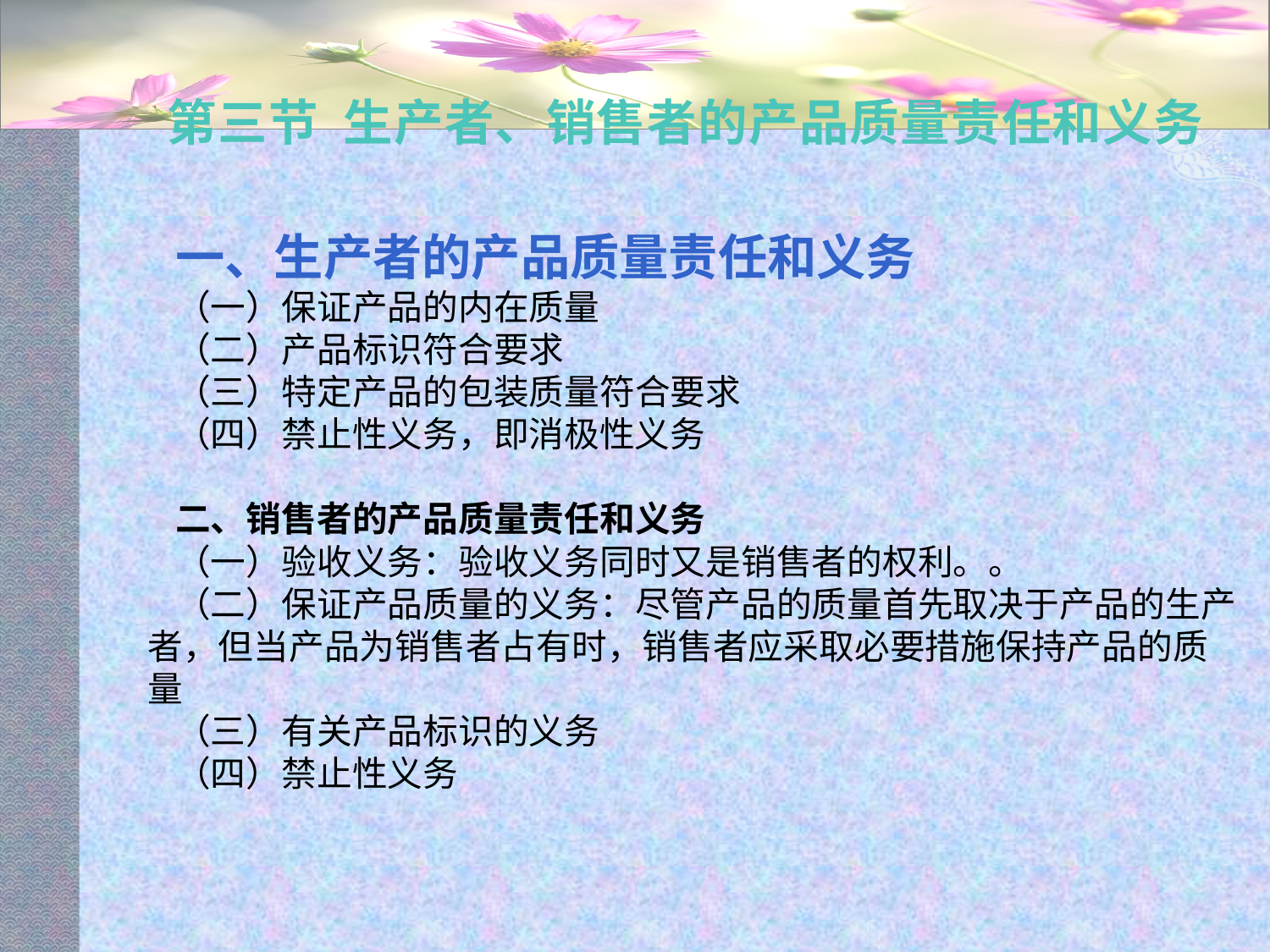

# 第三节  生产者、销售者的产品质量责任和义务
一、生产者的产品质量责任和义务
（一）保证产品的内在质量
（二）产品标识符合要求
（三）特定产品的包装质量符合要求
（四）禁止性义务，即消极性义务

二、销售者的产品质量责任和义务
（一）验收义务：验收义务同时又是销售者的权利。。
（二）保证产品质量的义务：尽管产品的质量首先取决于产品的生产者，但当产品为销售者占有时，销售者应采取必要措施保持产品的质量
（三）有关产品标识的义务
（四）禁止性义务